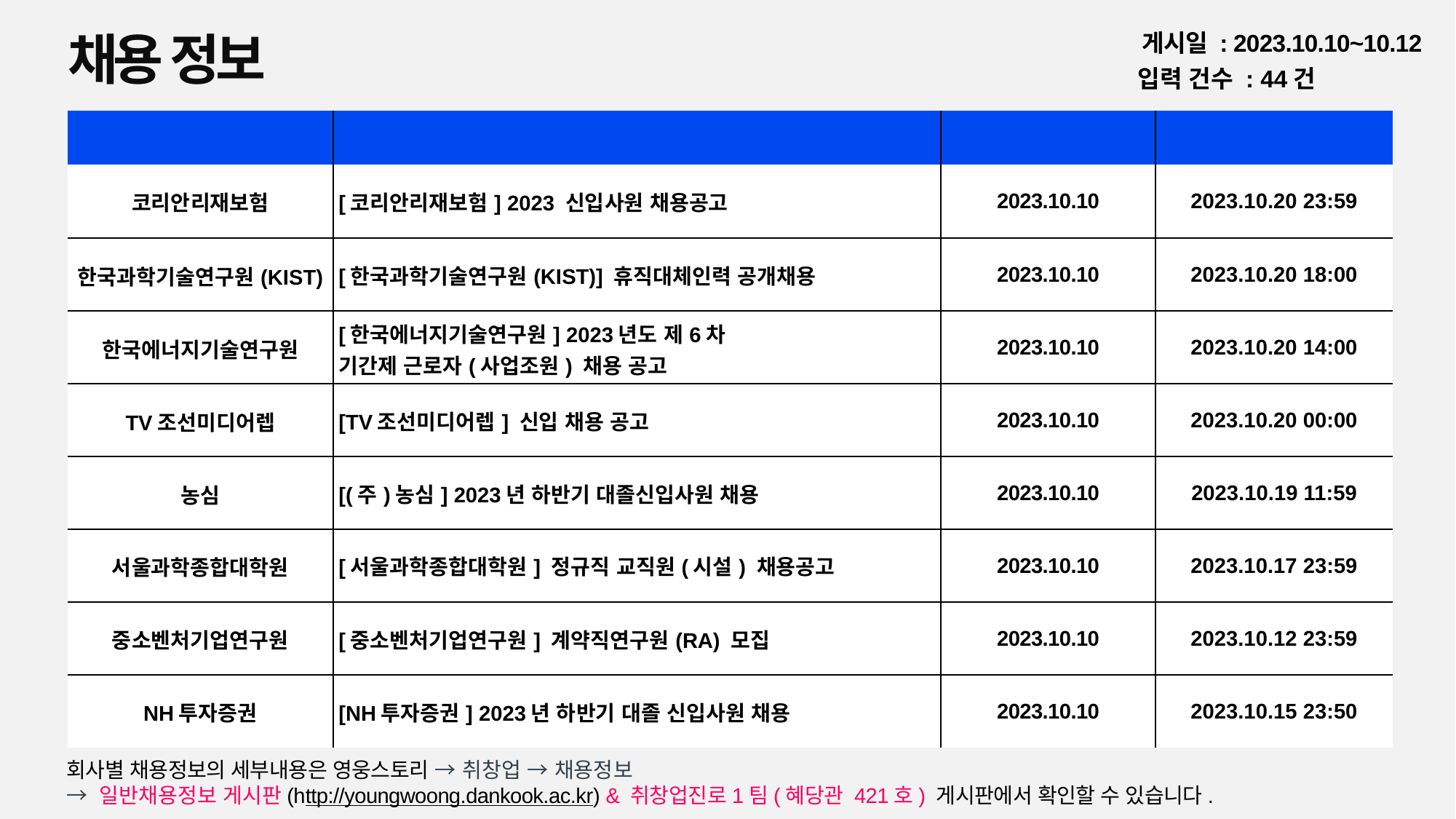

채용 정보
게시일 : 2023.10.10~10.12
입력 건수 : 44건
| 회사명 | 공고명 | 등록일 | 마감일 |
| --- | --- | --- | --- |
| 코리안리재보험 | [코리안리재보험] 2023 신입사원 채용공고 | 2023.10.10 | 2023.10.20 23:59 |
| 한국과학기술연구원(KIST) | [한국과학기술연구원(KIST)] 휴직대체인력 공개채용 | 2023.10.10 | 2023.10.20 18:00 |
| 한국에너지기술연구원 | [한국에너지기술연구원] 2023년도 제6차 기간제 근로자(사업조원) 채용 공고 | 2023.10.10 | 2023.10.20 14:00 |
| TV조선미디어렙 | [TV조선미디어렙] 신입 채용 공고 | 2023.10.10 | 2023.10.20 00:00 |
| 농심 | [(주)농심] 2023년 하반기 대졸신입사원 채용 | 2023.10.10 | 2023.10.19 11:59 |
| 서울과학종합대학원 | [서울과학종합대학원] 정규직 교직원(시설) 채용공고 | 2023.10.10 | 2023.10.17 23:59 |
| 중소벤처기업연구원 | [중소벤처기업연구원] 계약직연구원(RA) 모집 | 2023.10.10 | 2023.10.12 23:59 |
| NH투자증권 | [NH투자증권] 2023년 하반기 대졸 신입사원 채용 | 2023.10.10 | 2023.10.15 23:50 |
회사별 채용정보의 세부내용은 영웅스토리 → 취창업 → 채용정보
→ 일반채용정보 게시판(http://youngwoong.dankook.ac.kr) & 취창업진로1팀(혜당관 421호) 게시판에서 확인할 수 있습니다.